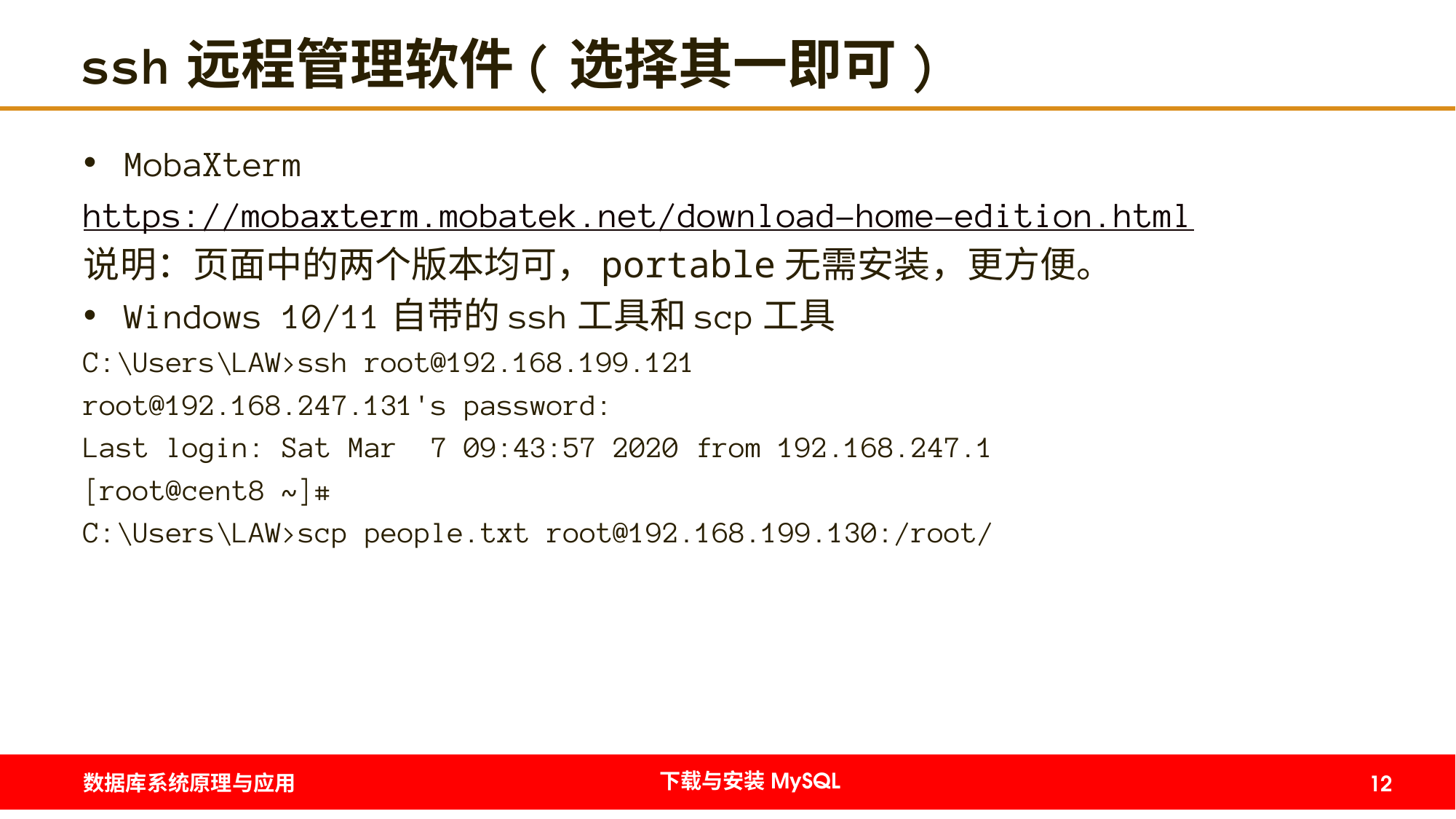

# ssh远程管理软件(选择其一即可)
MobaXterm
https://mobaxterm.mobatek.net/download-home-edition.html
说明：页面中的两个版本均可，portable无需安装，更方便。
Windows 10/11自带的ssh工具和scp工具
C:\Users\LAW>ssh root@192.168.199.121
root@192.168.247.131's password:
Last login: Sat Mar  7 09:43:57 2020 from 192.168.247.1
[root@cent8 ~]#
C:\Users\LAW>scp people.txt root@192.168.199.130:/root/